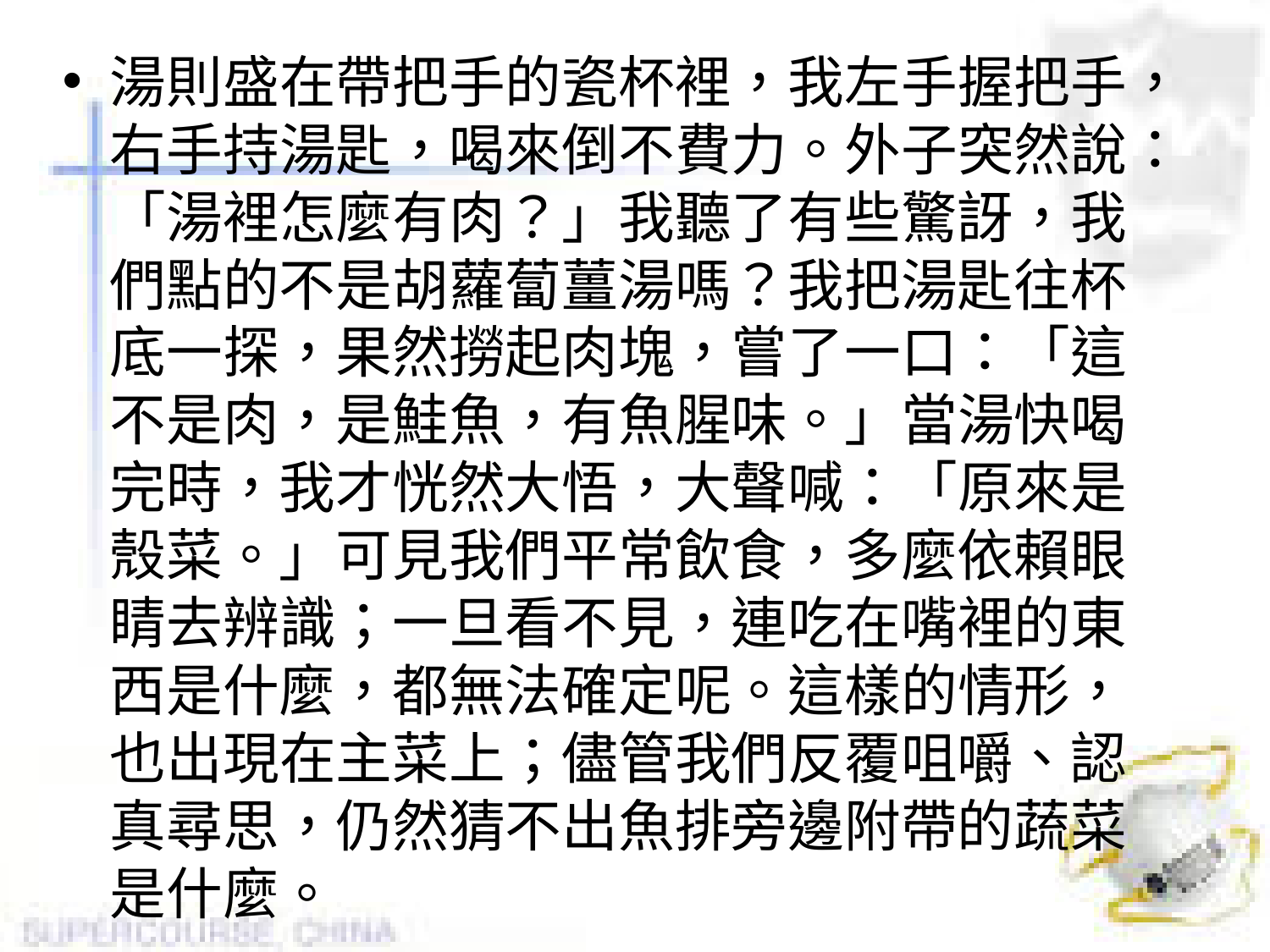

#
湯則盛在帶把手的瓷杯裡，我左手握把手，右手持湯匙，喝來倒不費力。外子突然說：「湯裡怎麼有肉？」我聽了有些驚訝，我們點的不是胡蘿蔔薑湯嗎？我把湯匙往杯底一探，果然撈起肉塊，嘗了一口：「這不是肉，是鮭魚，有魚腥味。」當湯快喝完時，我才恍然大悟，大聲喊：「原來是殼菜。」可見我們平常飲食，多麼依賴眼睛去辨識；一旦看不見，連吃在嘴裡的東西是什麼，都無法確定呢。這樣的情形，也出現在主菜上；儘管我們反覆咀嚼、認真尋思，仍然猜不出魚排旁邊附帶的蔬菜是什麼。